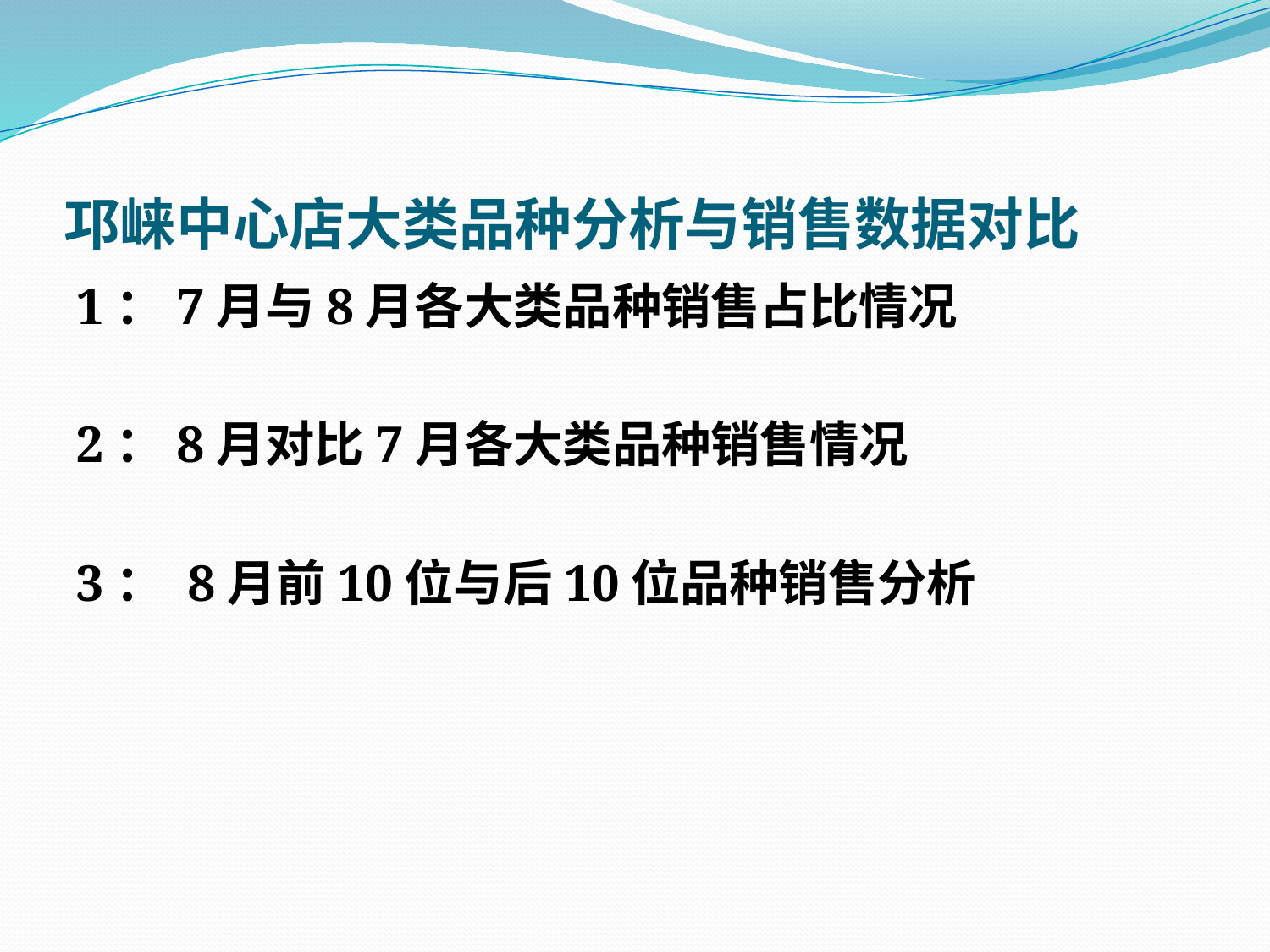

# 邛崃中心店大类品种分析与销售数据对比
1：7月与8月各大类品种销售占比情况

2：8月对比7月各大类品种销售情况

3： 8月前10位与后10位品种销售分析